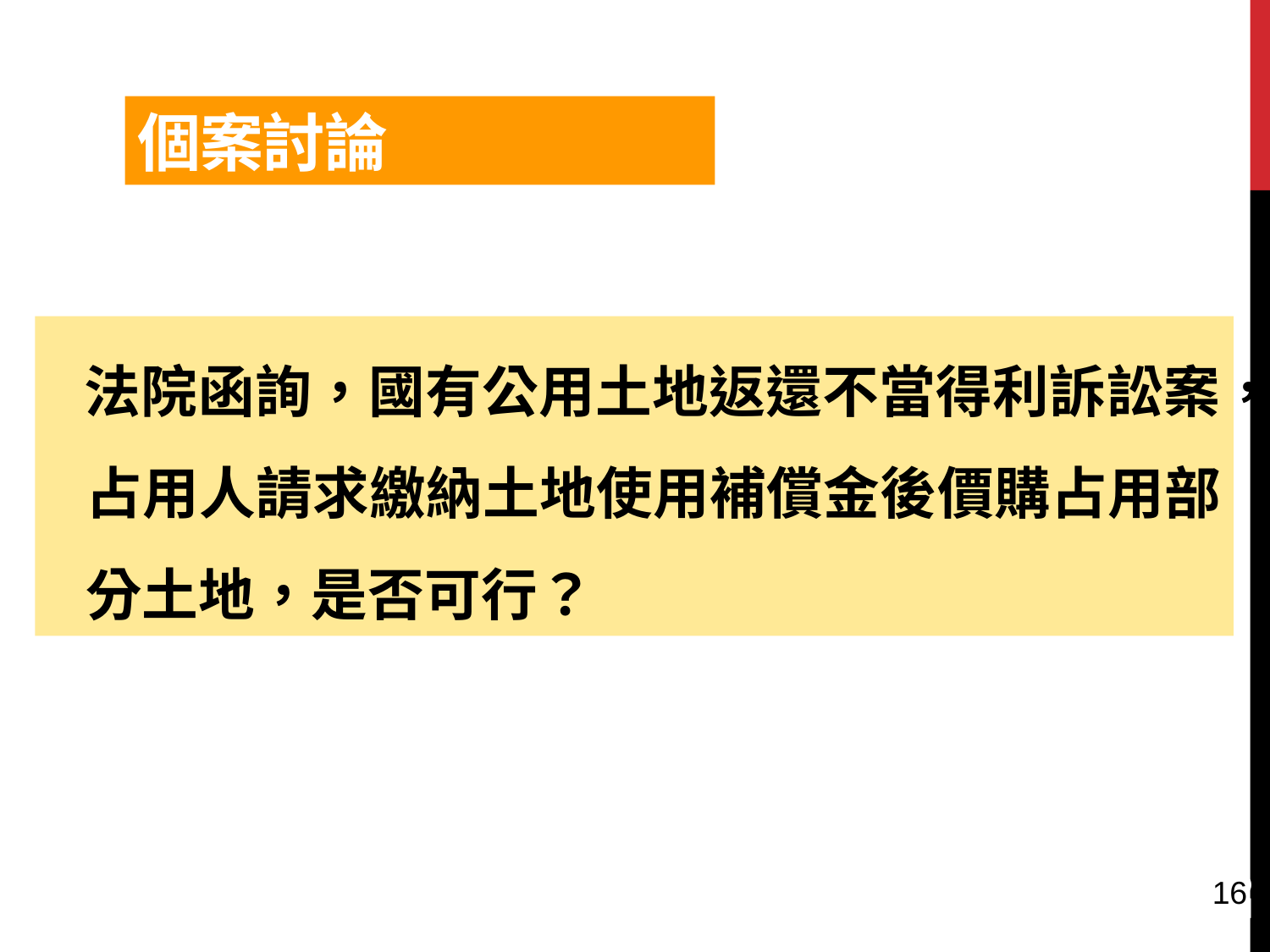

個案討論
法院函詢，國有公用土地返還不當得利訴訟案，占用人請求繳納土地使用補償金後價購占用部分土地，是否可行？
16
16